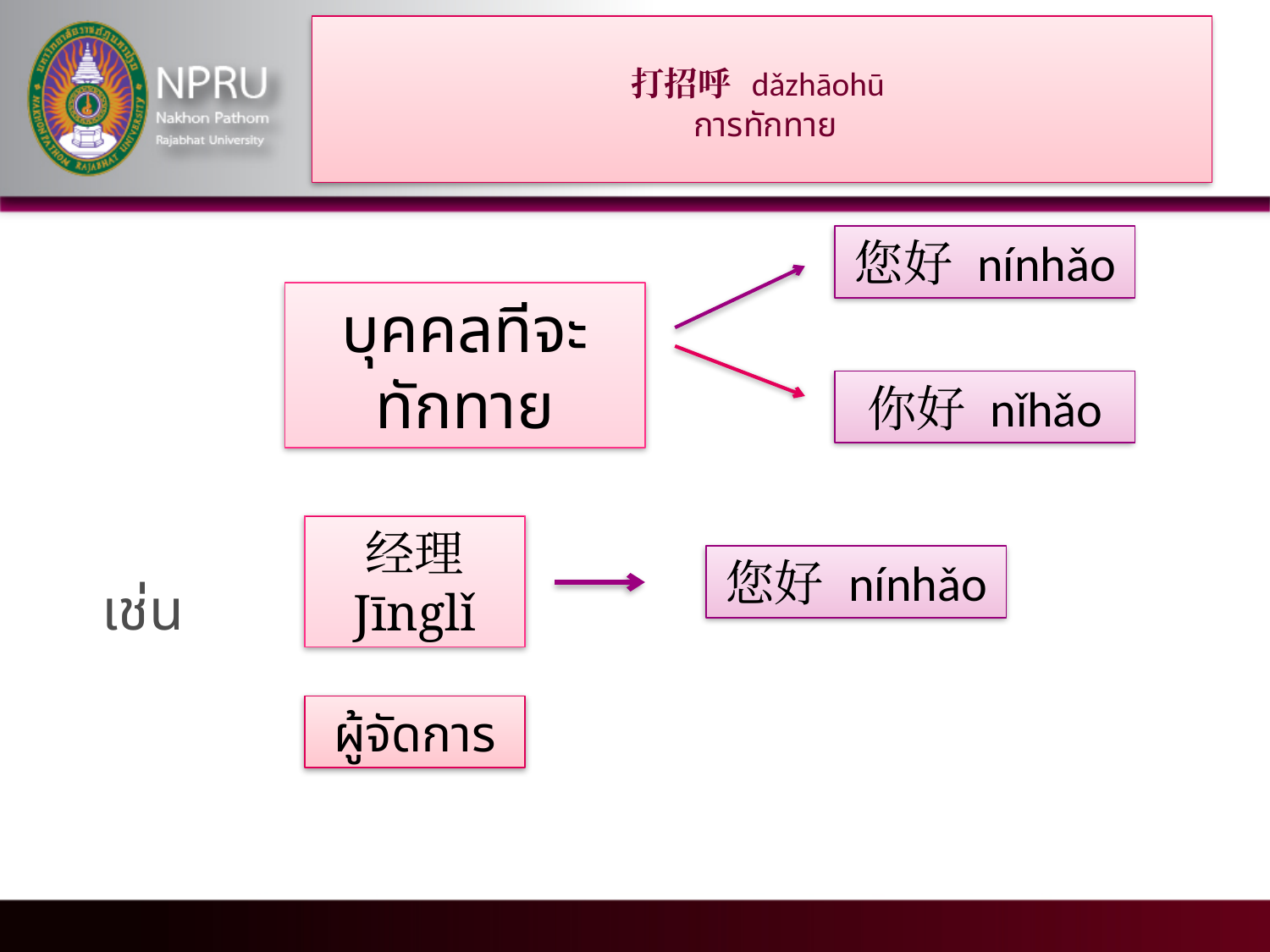

# 打招呼  dǎzhāohū การทักทาย
您好 nínhǎo

 เช่น
บุคคลทีจะทักทาย
你好 nǐhǎo
经理
Jīnglǐ
您好 nínhǎo
ผู้จัดการ